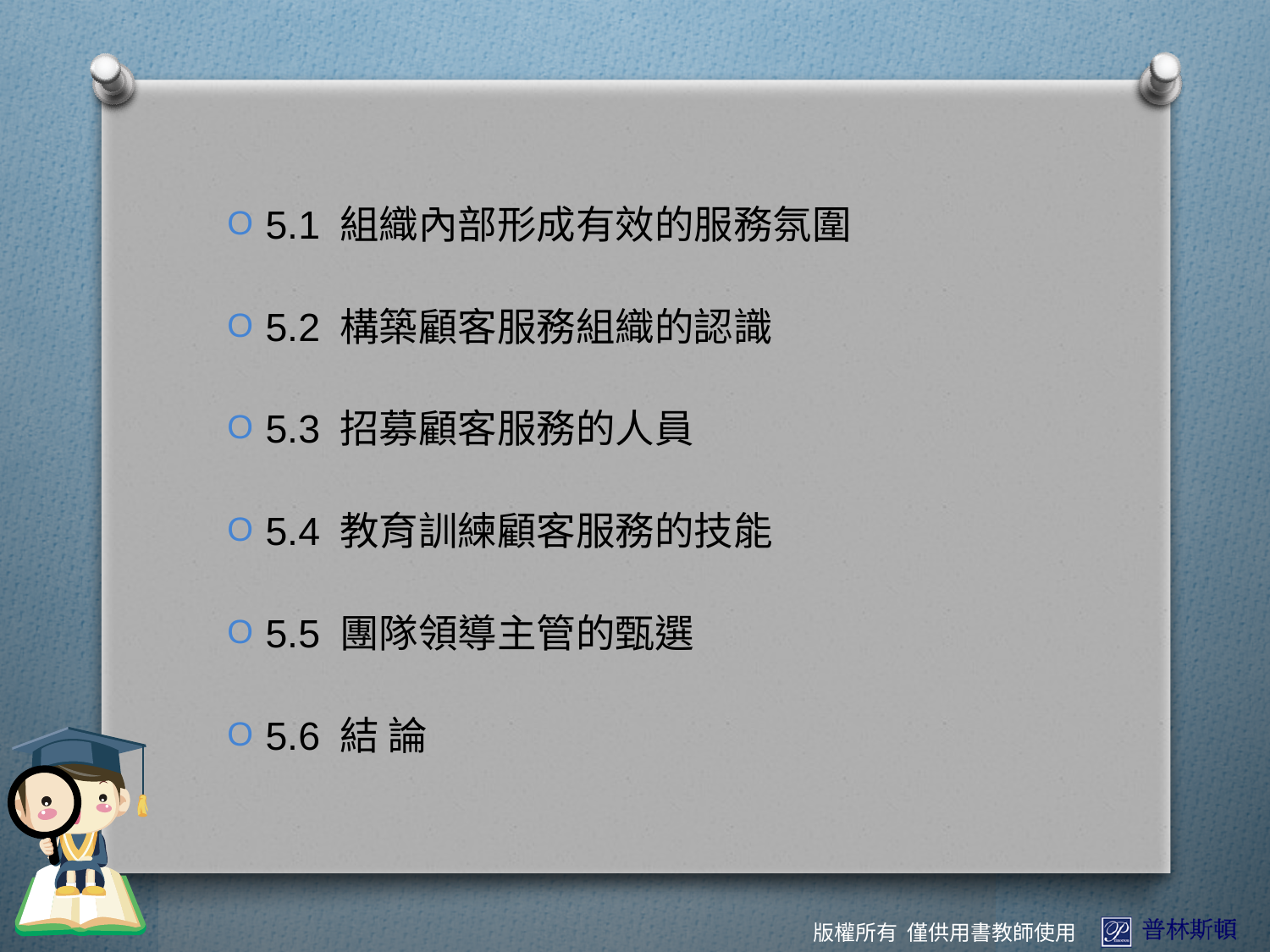

5.1 組織內部形成有效的服務氛圍
5.2 構築顧客服務組織的認識
5.3 招募顧客服務的人員
5.4 教育訓練顧客服務的技能
5.5 團隊領導主管的甄選
5.6 結 論